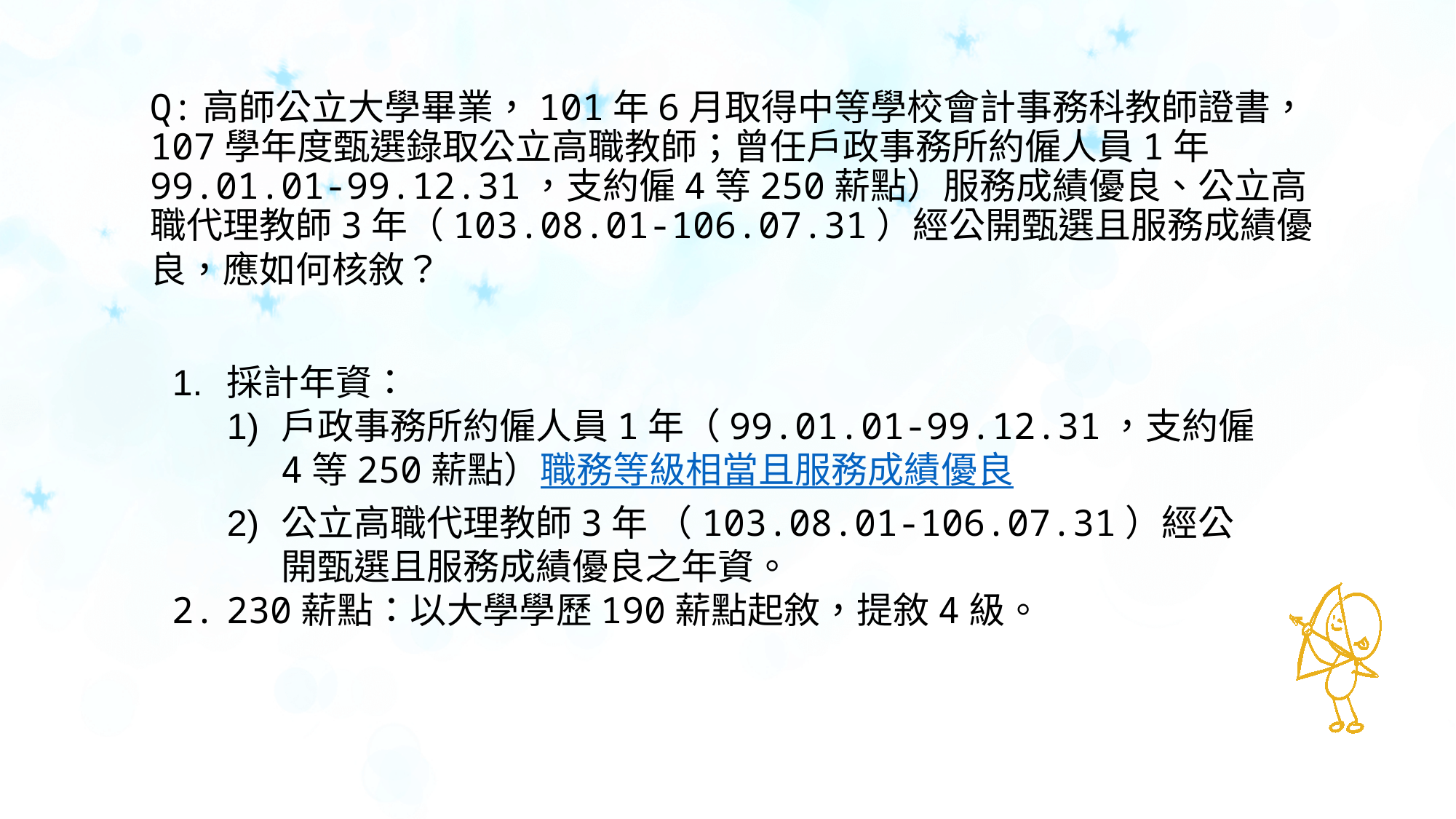

Q:高師公立大學畢業，101年6月取得中等學校會計事務科教師證書，107學年度甄選錄取公立高職教師；曾任戶政事務所約僱人員1年 99.01.01-99.12.31，支約僱4等250薪點）服務成績優良、公立高 職代理教師3年（103.08.01-106.07.31）經公開甄選且服務成績優良，應如何核敘？
採計年資：
戶政事務所約僱人員1年（99.01.01-99.12.31，支約僱4等250薪點）職務等級相當且服務成績優良
公立高職代理教師3年 （103.08.01-106.07.31）經公開甄選且服務成績優良之年資。
230薪點：以大學學歷190薪點起敘，提敘4級。